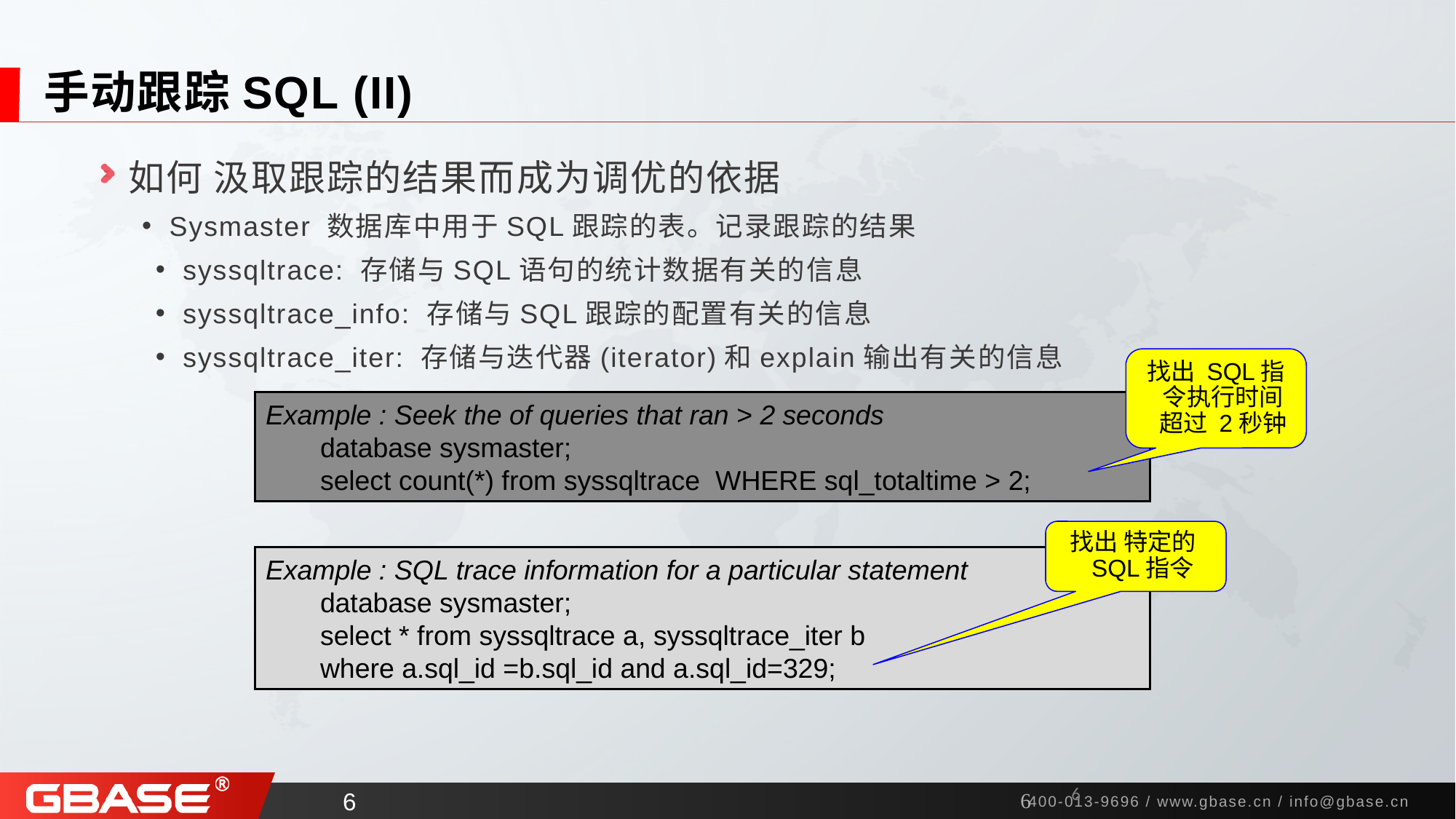

# 手动跟踪SQL (II)

如何 汲取跟踪的结果而成为调优的依据
Sysmaster 数据库中用于SQL跟踪的表。记录跟踪的结果
syssqltrace: 存储与SQL语句的统计数据有关的信息
syssqltrace_info: 存储与SQL跟踪的配置有关的信息
syssqltrace_iter: 存储与迭代器(iterator)和explain输出有关的信息

找出 SQL指令执行时间超过 2秒钟
Example : Seek the of queries that ran > 2 seconds
database sysmaster;
select count(*) from syssqltrace  WHERE sql_totaltime > 2;
找出 特定的SQL指令
Example : SQL trace information for a particular statement
database sysmaster;
select * from syssqltrace a, syssqltrace_iter b
where a.sql_id =b.sql_id and a.sql_id=329;
6
6